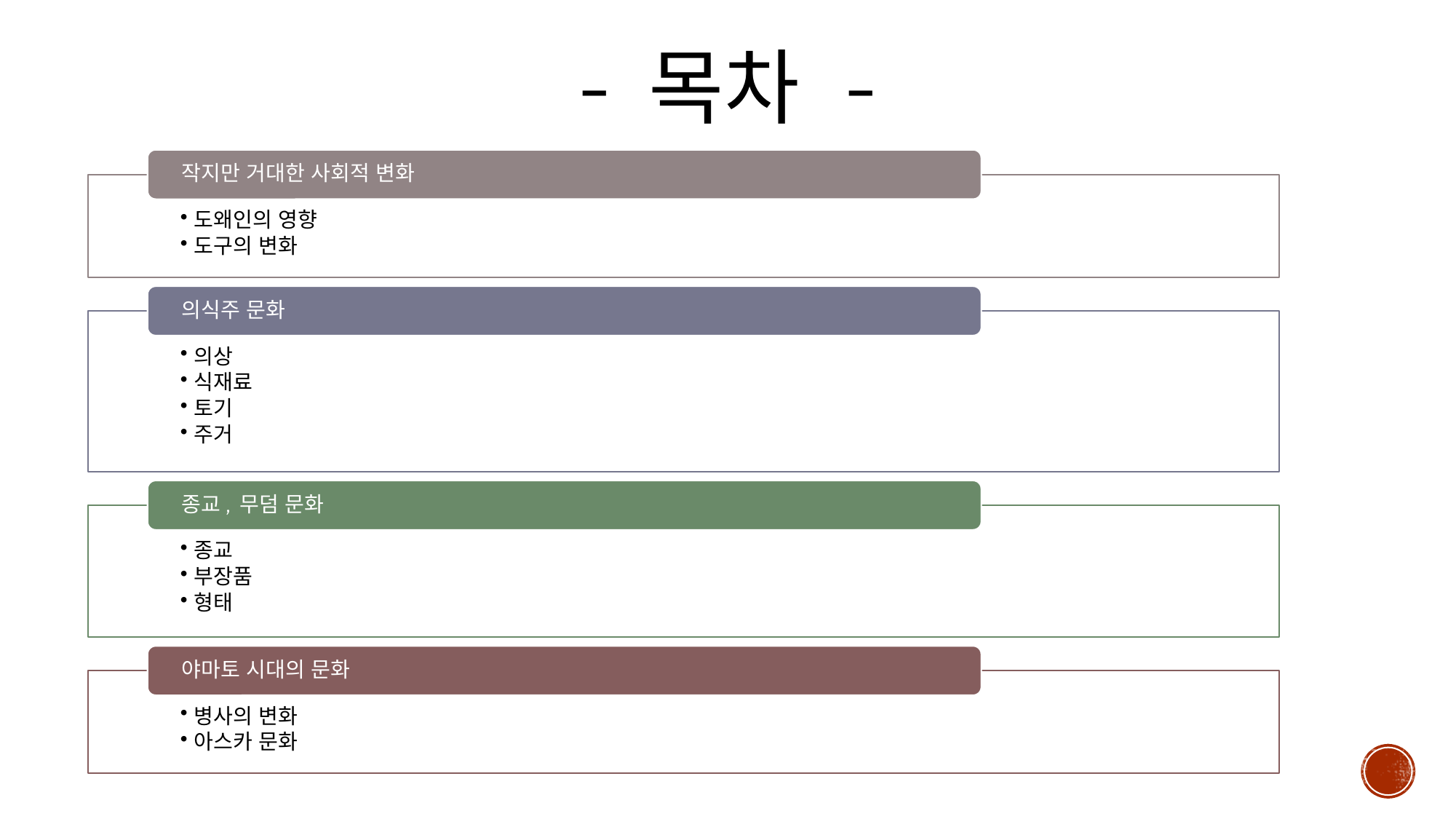

# - 목차 -

작지만 거대한 사회적 변화

도왜인의 영향
도구의 변화

의식주 문화

의상
식재료
토기
주거

종교, 무덤 문화

종교
부장품
형태

야마토 시대의 문화

병사의 변화
아스카 문화